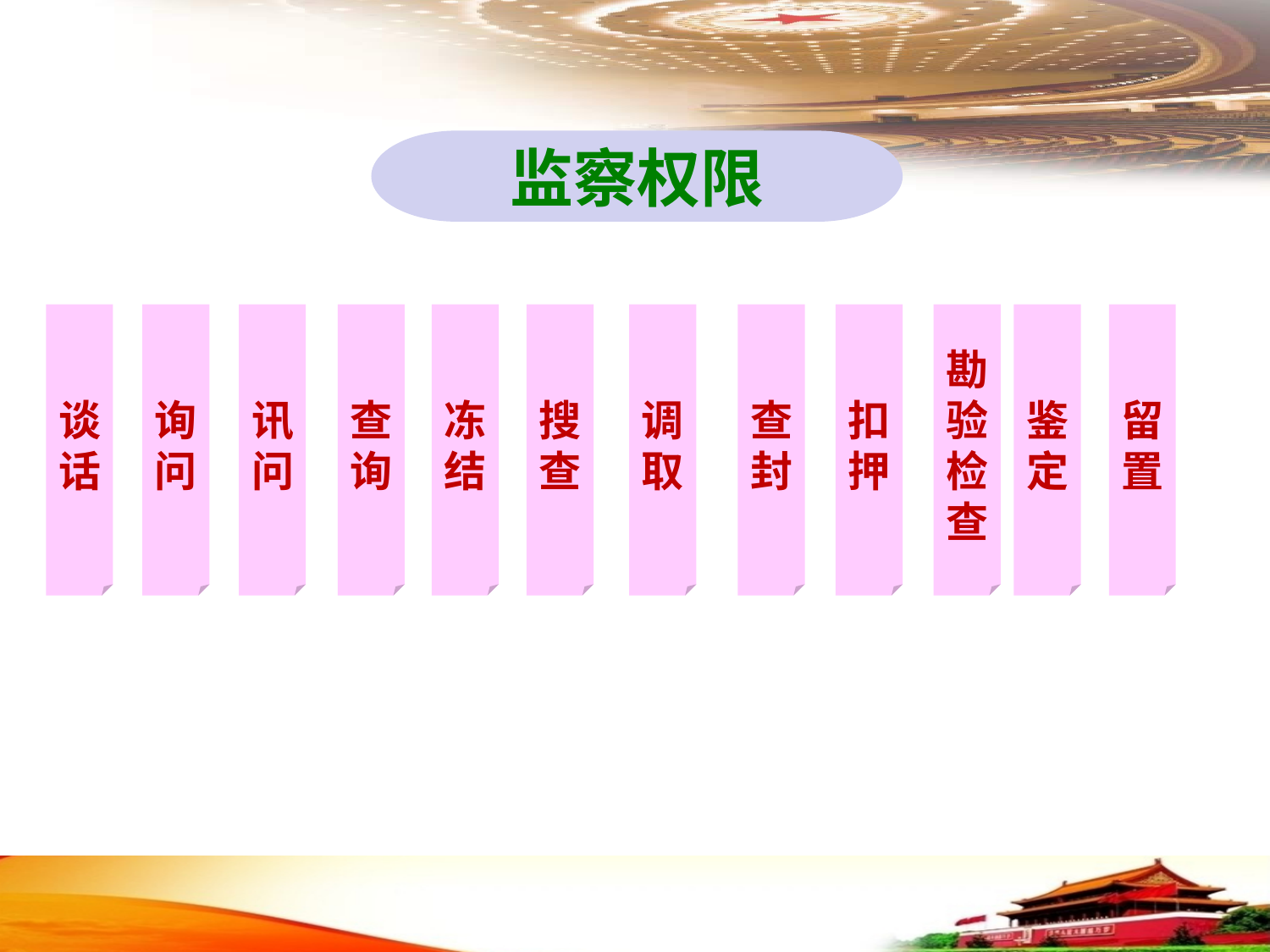

#
监察权限

谈话
询问
讯问
查询
冻结
搜查
调取
查封
扣押
勘验检查
鉴定
留置